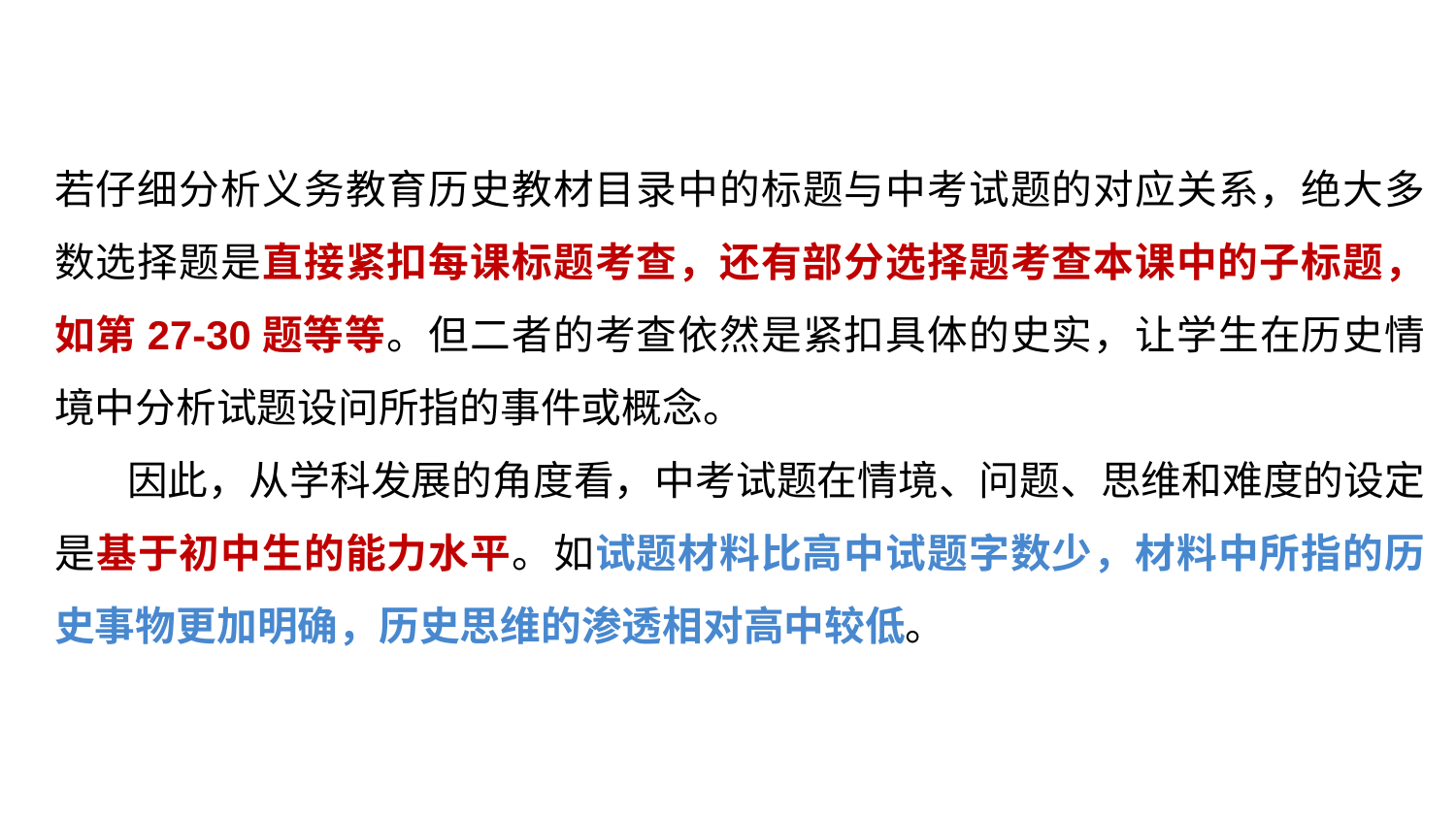

若仔细分析义务教育历史教材目录中的标题与中考试题的对应关系，绝大多数选择题是直接紧扣每课标题考查，还有部分选择题考查本课中的子标题，如第27-30题等等。但二者的考查依然是紧扣具体的史实，让学生在历史情境中分析试题设问所指的事件或概念。
因此，从学科发展的角度看，中考试题在情境、问题、思维和难度的设定是基于初中生的能力水平。如试题材料比高中试题字数少，材料中所指的历史事物更加明确，历史思维的渗透相对高中较低。